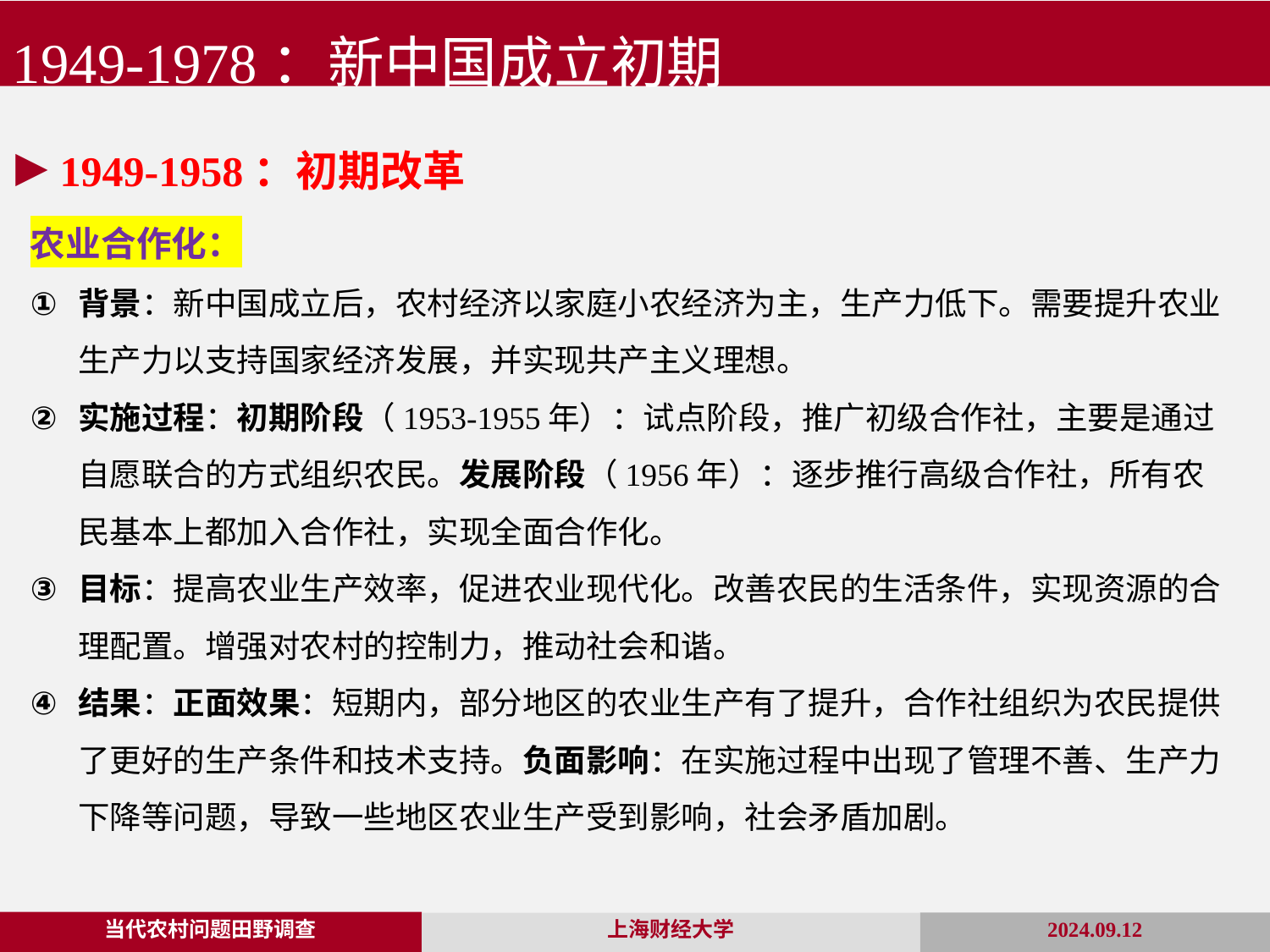

1949-1978：新中国成立初期
1949-1958：初期改革
农业合作化：
背景：新中国成立后，农村经济以家庭小农经济为主，生产力低下。需要提升农业生产力以支持国家经济发展，并实现共产主义理想。
实施过程：初期阶段（1953-1955年）：试点阶段，推广初级合作社，主要是通过自愿联合的方式组织农民。发展阶段（1956年）：逐步推行高级合作社，所有农民基本上都加入合作社，实现全面合作化。
目标：提高农业生产效率，促进农业现代化。改善农民的生活条件，实现资源的合理配置。增强对农村的控制力，推动社会和谐。
结果：正面效果：短期内，部分地区的农业生产有了提升，合作社组织为农民提供了更好的生产条件和技术支持。负面影响：在实施过程中出现了管理不善、生产力下降等问题，导致一些地区农业生产受到影响，社会矛盾加剧。

当代农村问题田野调查
2024.09.12
上海财经大学